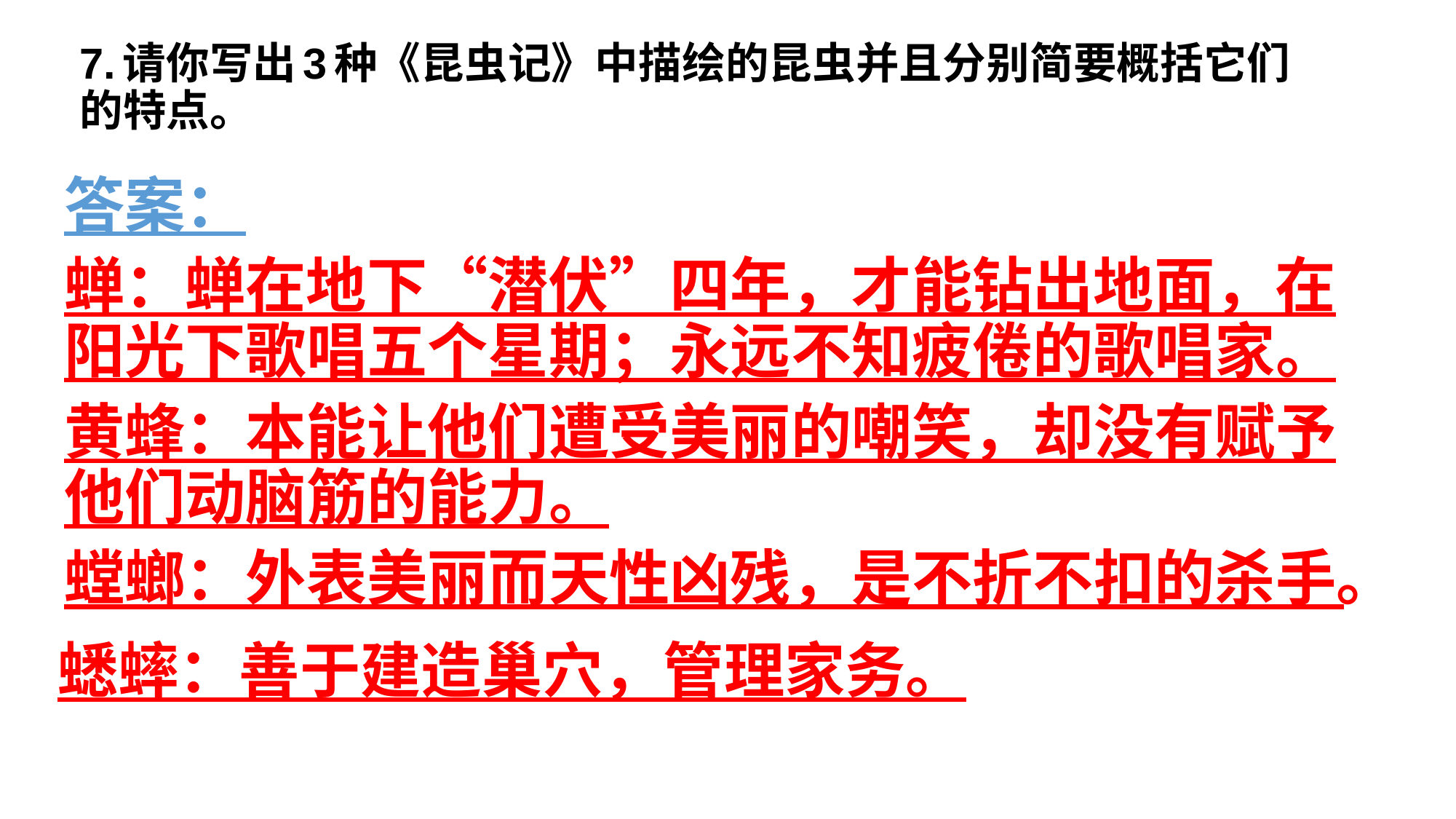

# 7.请你写出3种《昆虫记》中描绘的昆虫并且分别简要概括它们的特点。
答案：
蝉：蝉在地下“潜伏”四年，才能钻出地面，在阳光下歌唱五个星期；永远不知疲倦的歌唱家。
黄蜂：本能让他们遭受美丽的嘲笑，却没有赋予他们动脑筋的能力。
螳螂：外表美丽而天性凶残，是不折不扣的杀手。
蟋蟀：善于建造巢穴，管理家务。